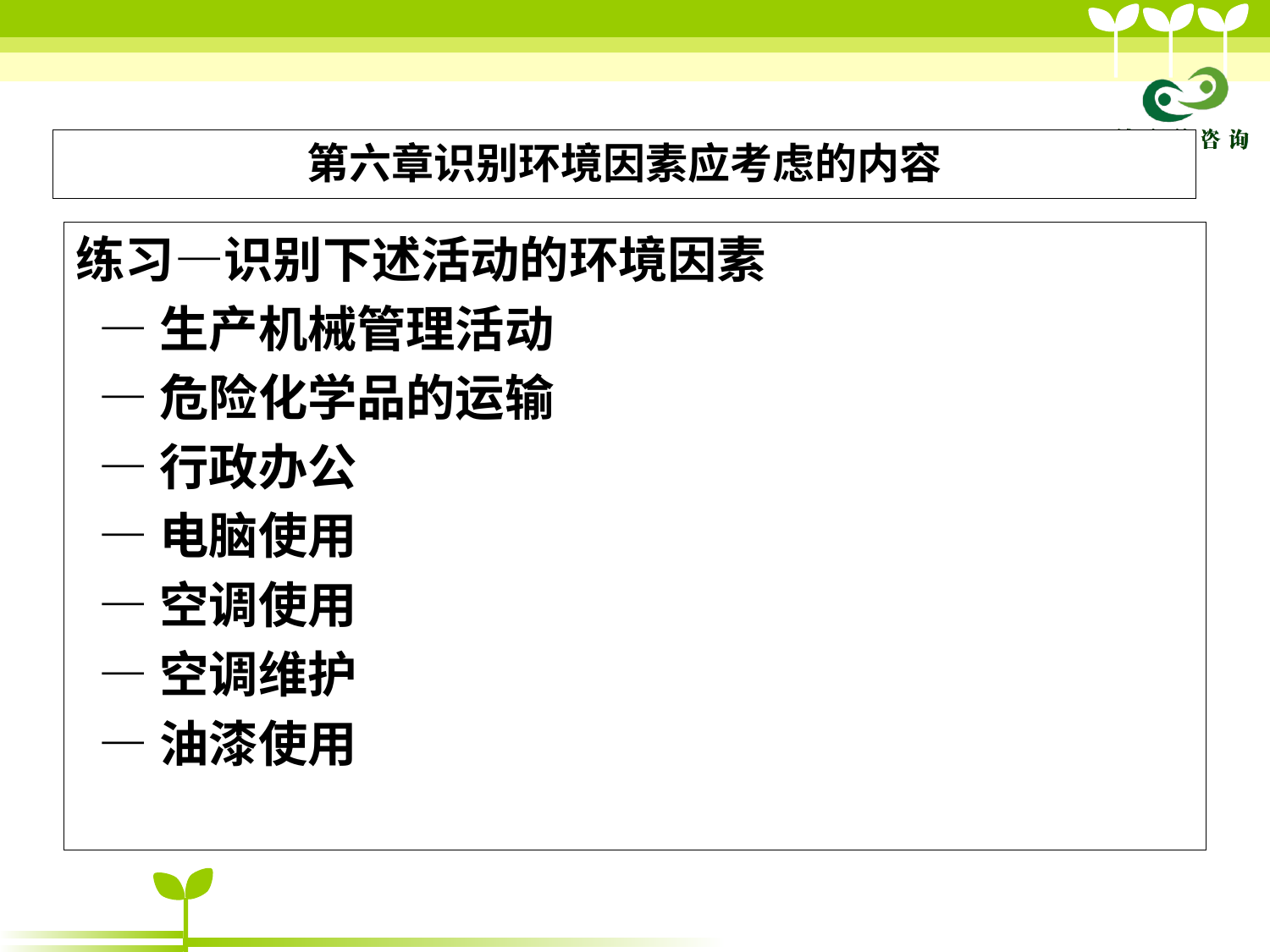

# 第六章识别环境因素应考虑的内容
练习—识别下述活动的环境因素
  —生产机械管理活动
  —危险化学品的运输
  —行政办公
  —电脑使用
  —空调使用
  —空调维护
  —油漆使用